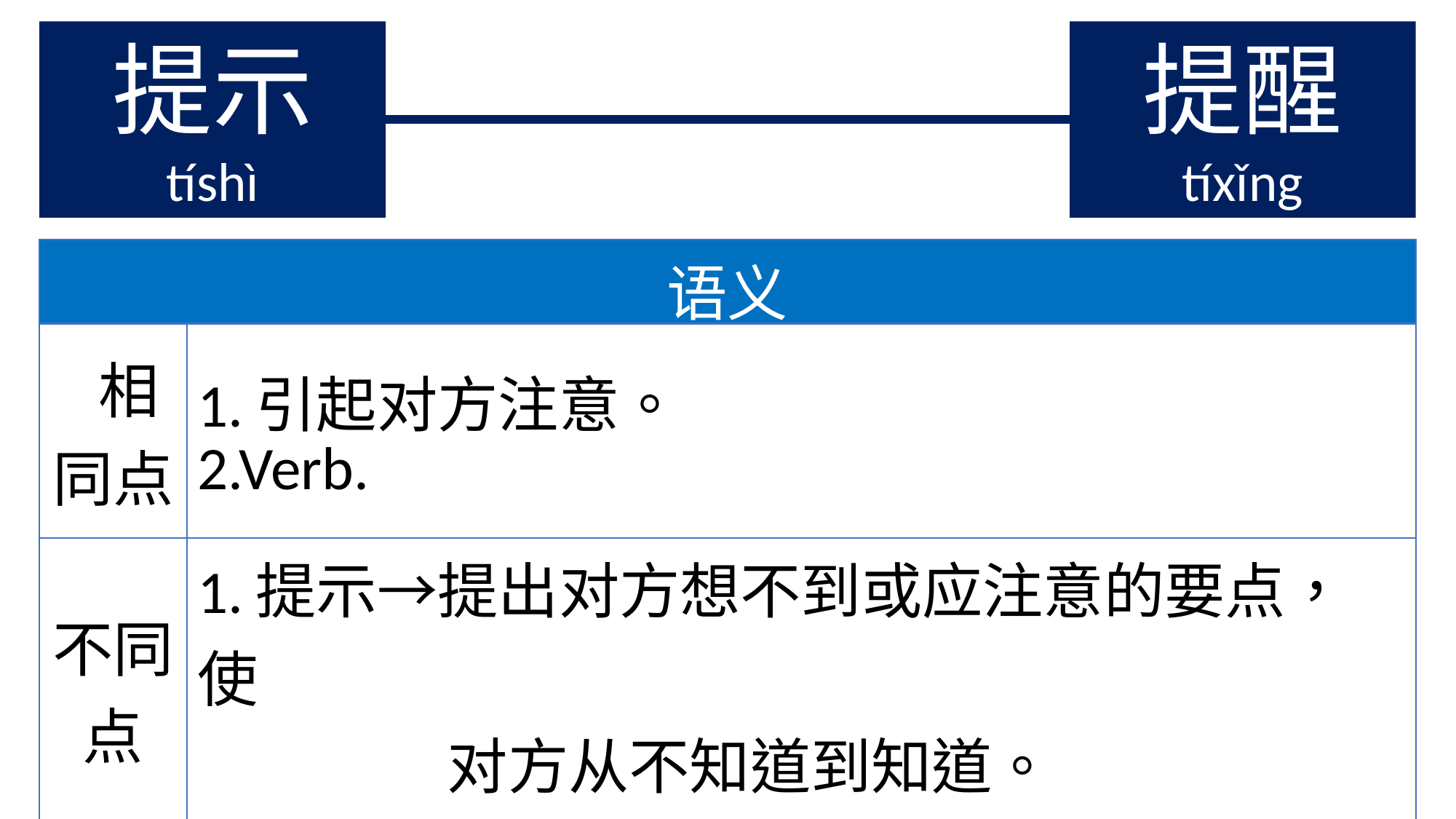

提示
tíshì
提醒
tíxǐng
| 语义 |  |
| --- | --- |
| 相同点 | 1.引起对方注意。 2.Verb. |
| 不同点 | 1.提示→提出对方想不到或应注意的要点，使 对方从不知道到知道。 2.提醒→把事情说出来，使对方注意。 |